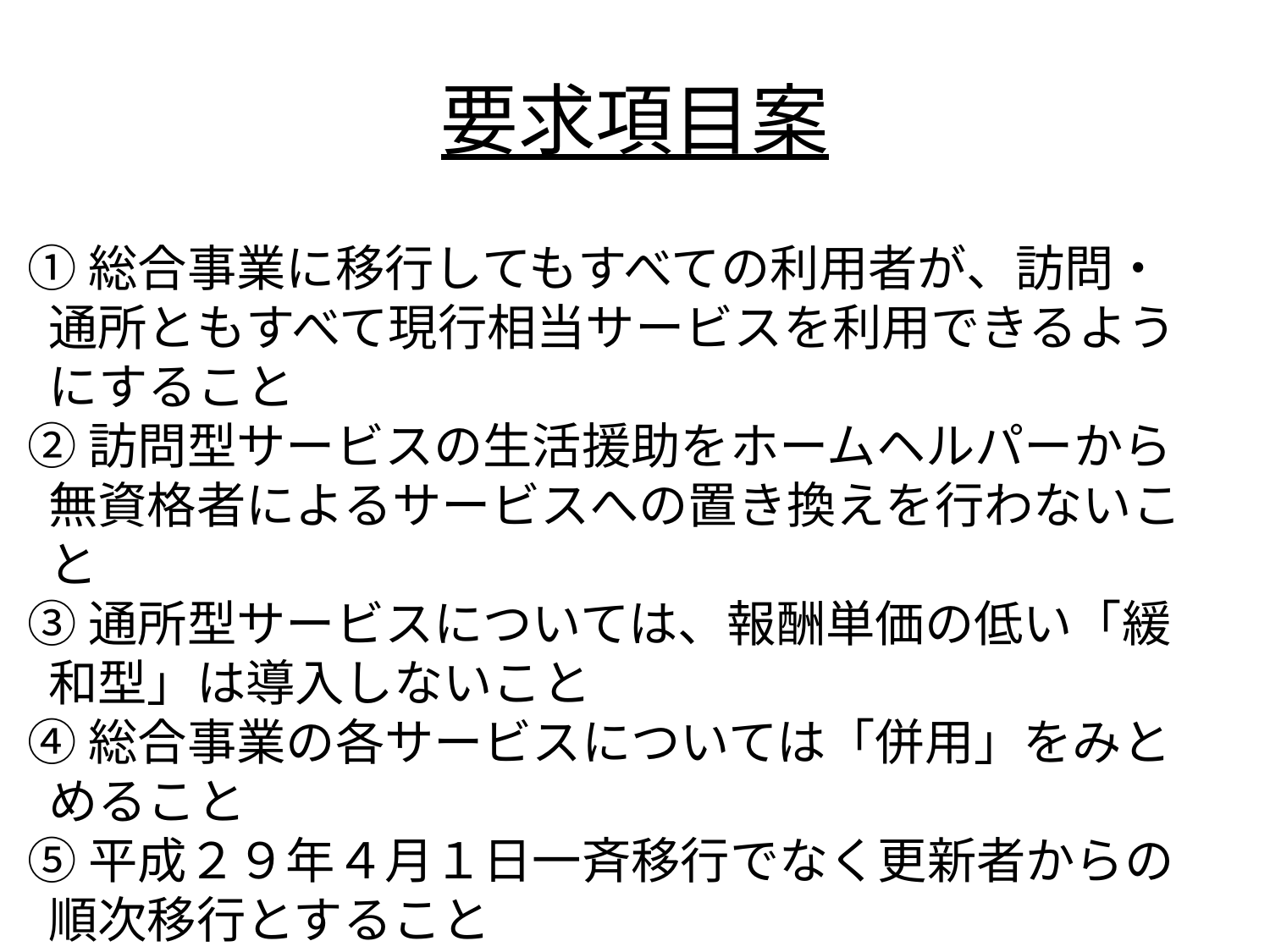

# 要求項目案

①総合事業に移行してもすべての利用者が、訪問・通所ともすべて現行相当サービスを利用できるようにすること
②訪問型サービスの生活援助をホームヘルパーから無資格者によるサービスへの置き換えを行わないこと
③通所型サービスについては、報酬単価の低い「緩和型」は導入しないこと
④総合事業の各サービスについては「併用」をみとめること
⑤平成２９年４月１日一斉移行でなく更新者からの順次移行とすること